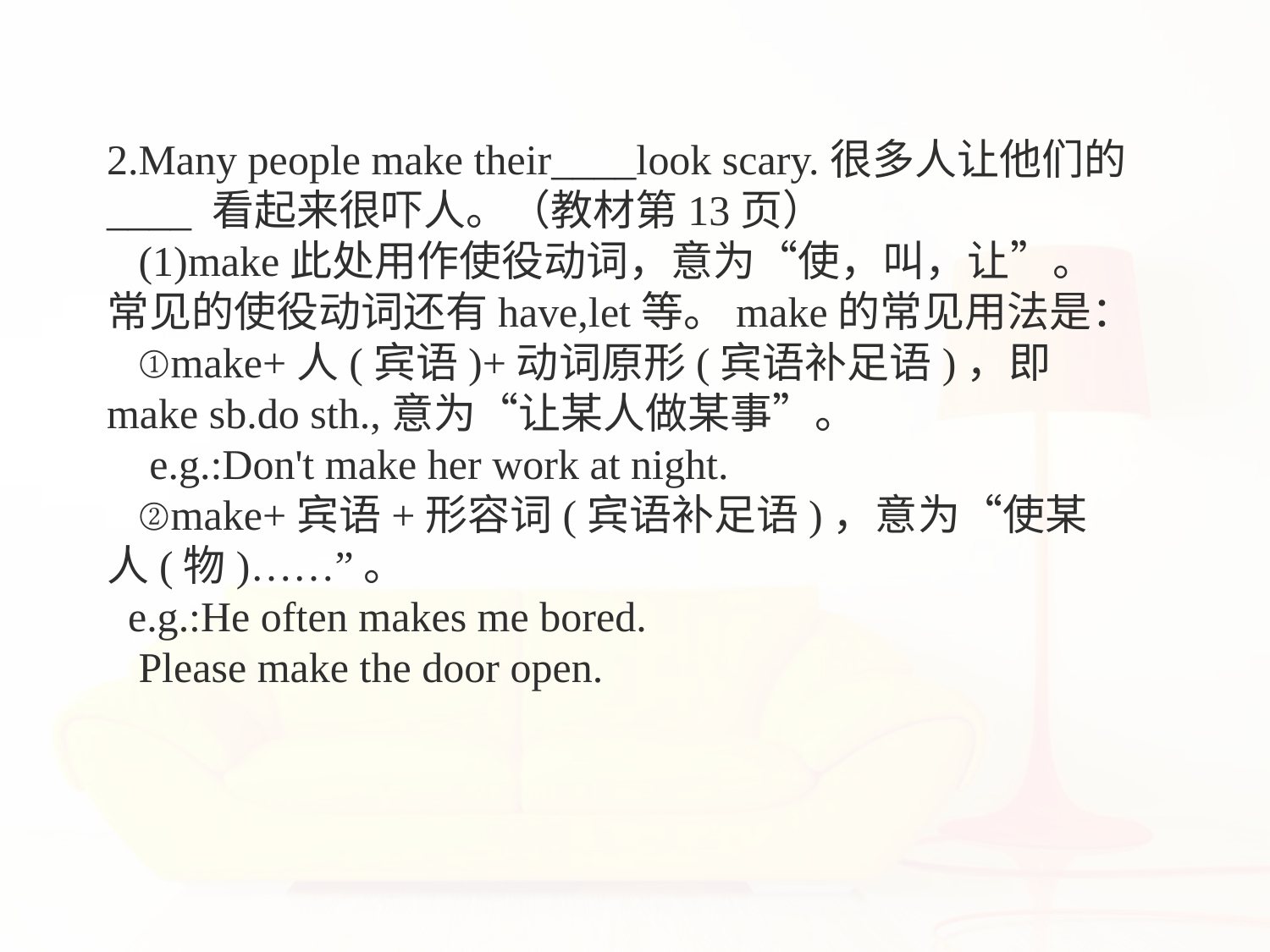

2.Many people make their____look scary.很多人让他们的____ 看起来很吓人。（教材第13页）
   (1)make此处用作使役动词，意为“使，叫，让”。常见的使役动词还有have,let等。make的常见用法是：
   ①make+人(宾语)+动词原形(宾语补足语)，即make sb.do sth.,意为“让某人做某事”。
    e.g.:Don't make her work at night.
   ②make+宾语+形容词(宾语补足语)，意为“使某人(物)……”。
  e.g.:He often makes me bored.
   Please make the door open.